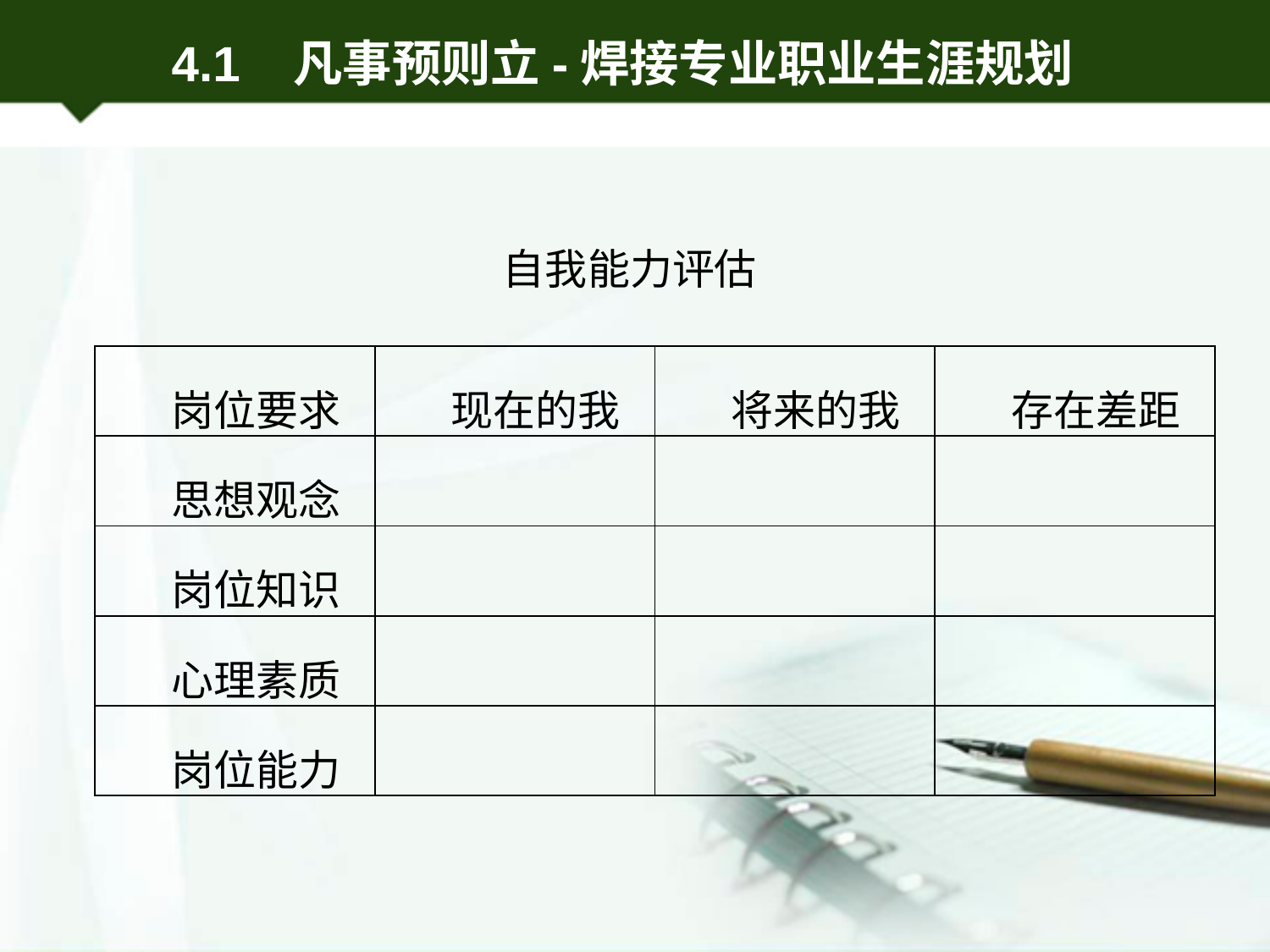

4.1   凡事预则立-焊接专业职业生涯规划
自我能力评估
| 岗位要求 | 现在的我 | 将来的我 | 存在差距 |
| --- | --- | --- | --- |
| 思想观念 |  |  |  |
| 岗位知识 |  |  |  |
| 心理素质 |  |  |  |
| 岗位能力 |  |  |  |